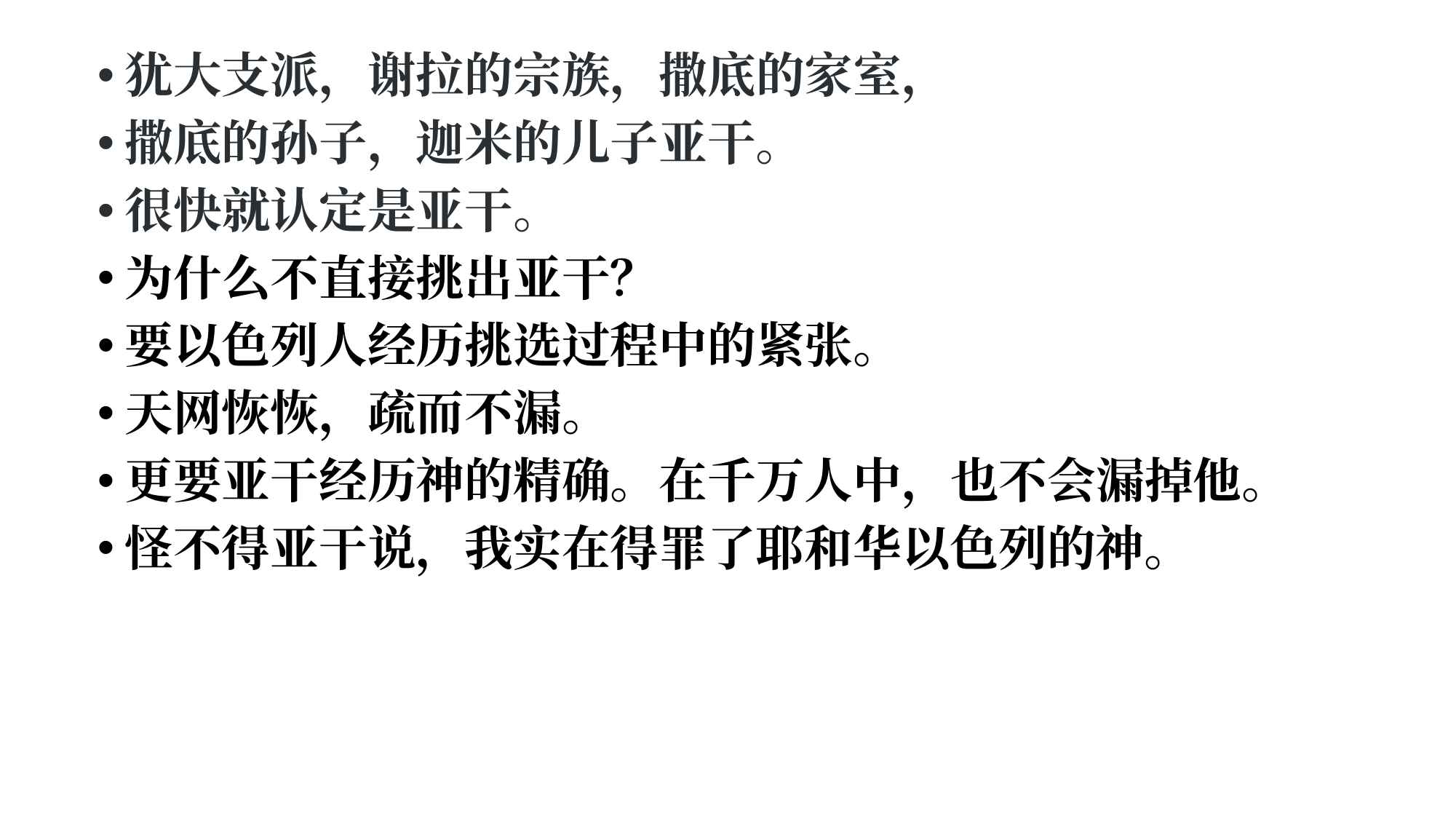

犹大支派，谢拉的宗族，撒底的家室，
撒底的孙子，迦米的儿子亚干。
很快就认定是亚干。
为什么不直接挑出亚干？
要以色列人经历挑选过程中的紧张。
天网恢恢，疏而不漏。
更要亚干经历神的精确。在千万人中，也不会漏掉他。
怪不得亚干说，我实在得罪了耶和华以色列的神。